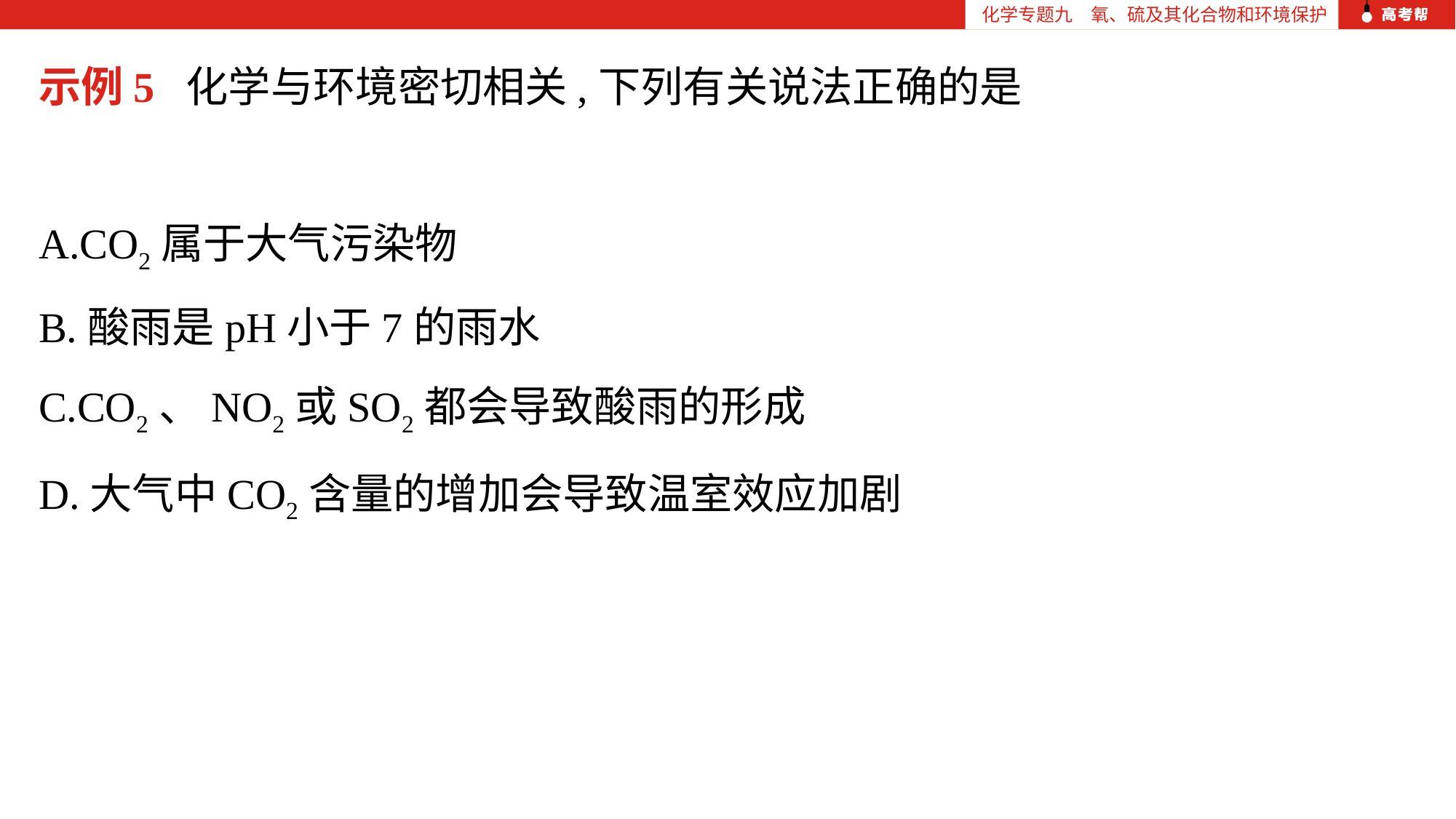

化学专题九　氧、硫及其化合物和环境保护

示例5  化学与环境密切相关,下列有关说法正确的是
A.CO2属于大气污染物
B.酸雨是pH小于7的雨水
C.CO2、NO2或SO2都会导致酸雨的形成
D.大气中CO2含量的增加会导致温室效应加剧